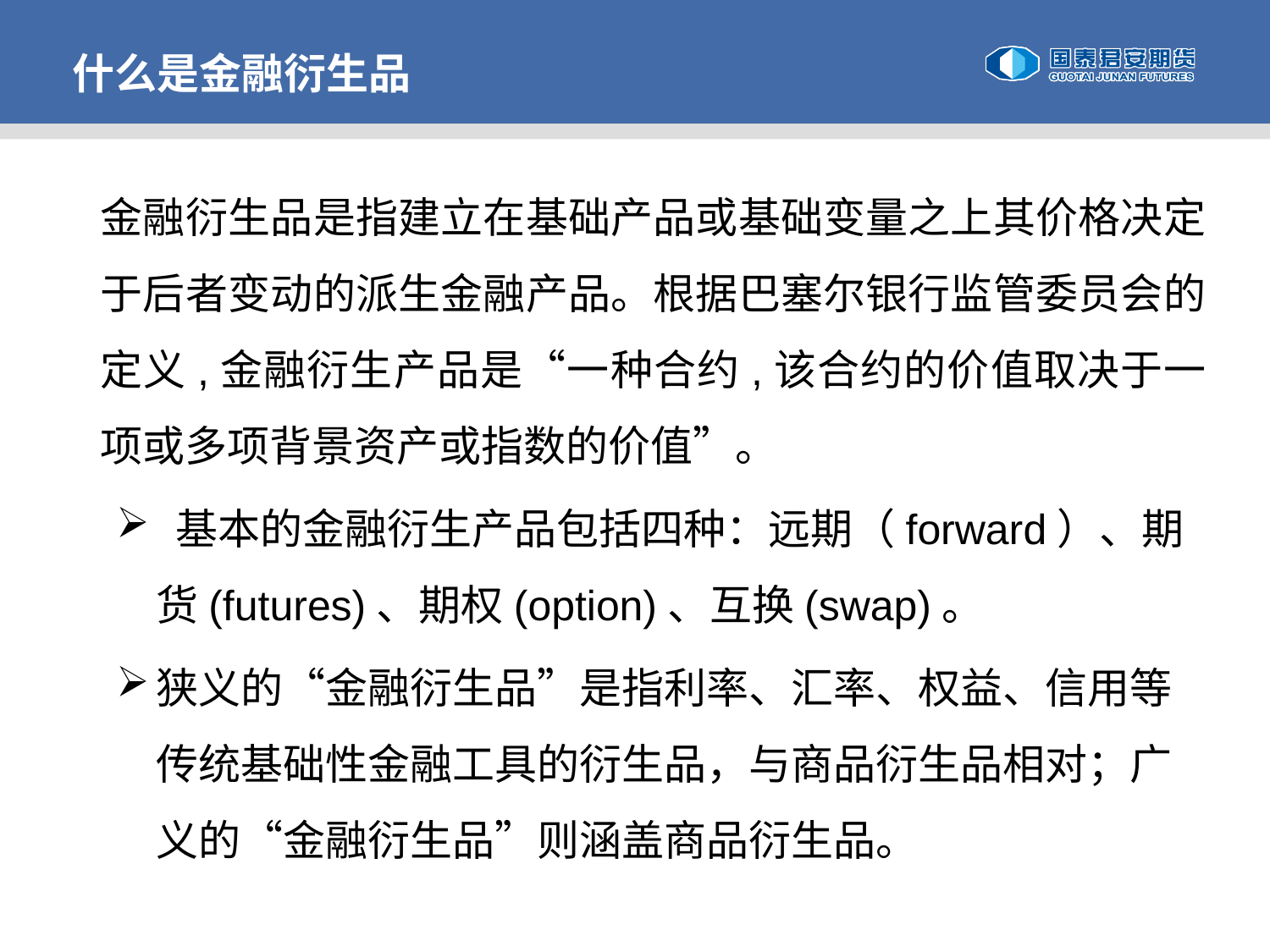

什么是金融衍生品
金融衍生品是指建立在基础产品或基础变量之上其价格决定于后者变动的派生金融产品。根据巴塞尔银行监管委员会的定义,金融衍生产品是“一种合约,该合约的价值取决于一项或多项背景资产或指数的价值”。
 基本的金融衍生产品包括四种：远期（forward）、期货(futures)、期权(option)、互换(swap)。
狭义的“金融衍生品”是指利率、汇率、权益、信用等传统基础性金融工具的衍生品，与商品衍生品相对；广义的“金融衍生品”则涵盖商品衍生品。